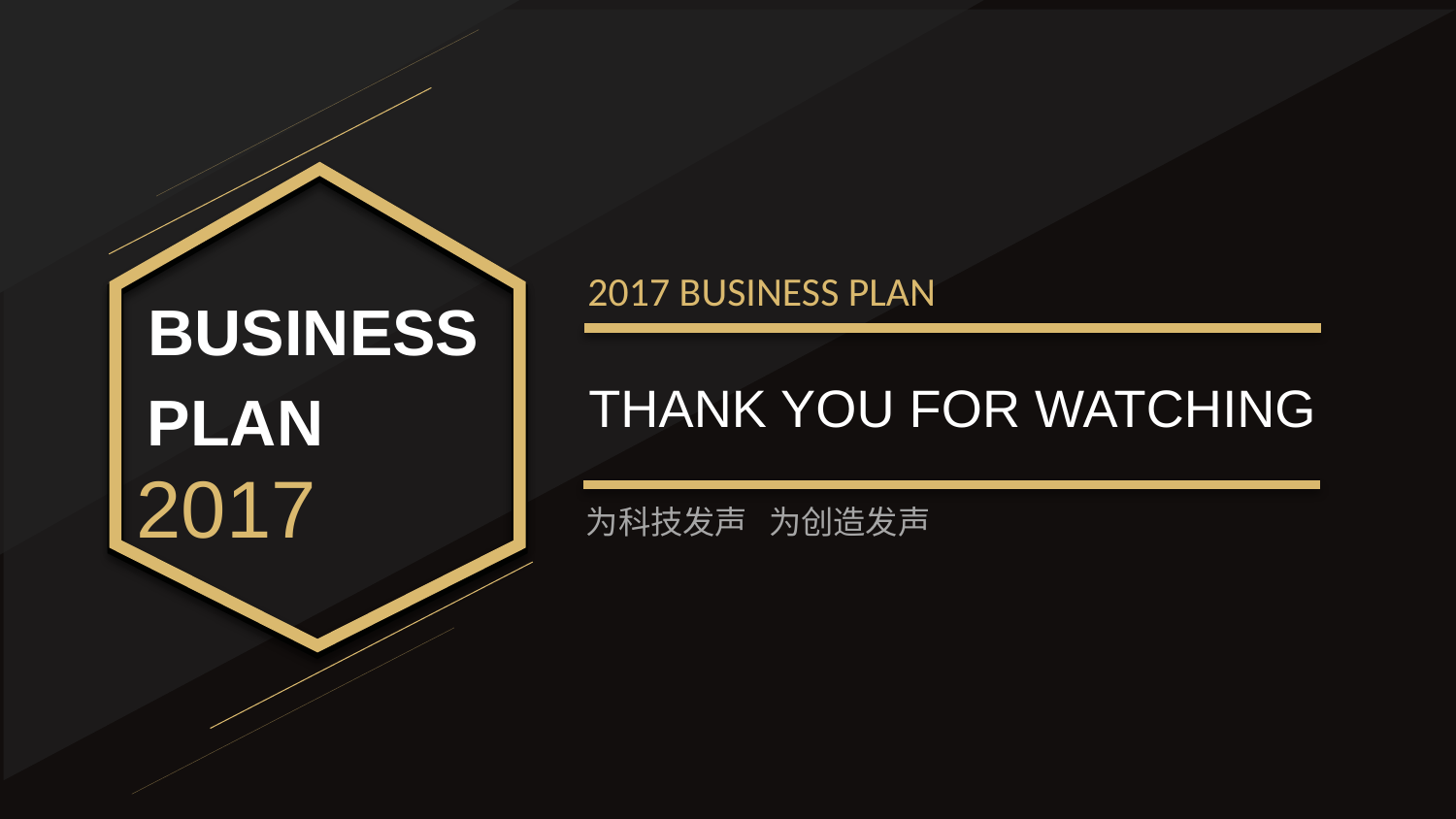

2017 BUSINESS PLAN
BUSINESS
THANK YOU FOR WATCHING
PLAN
2017
为科技发声   为创造发声